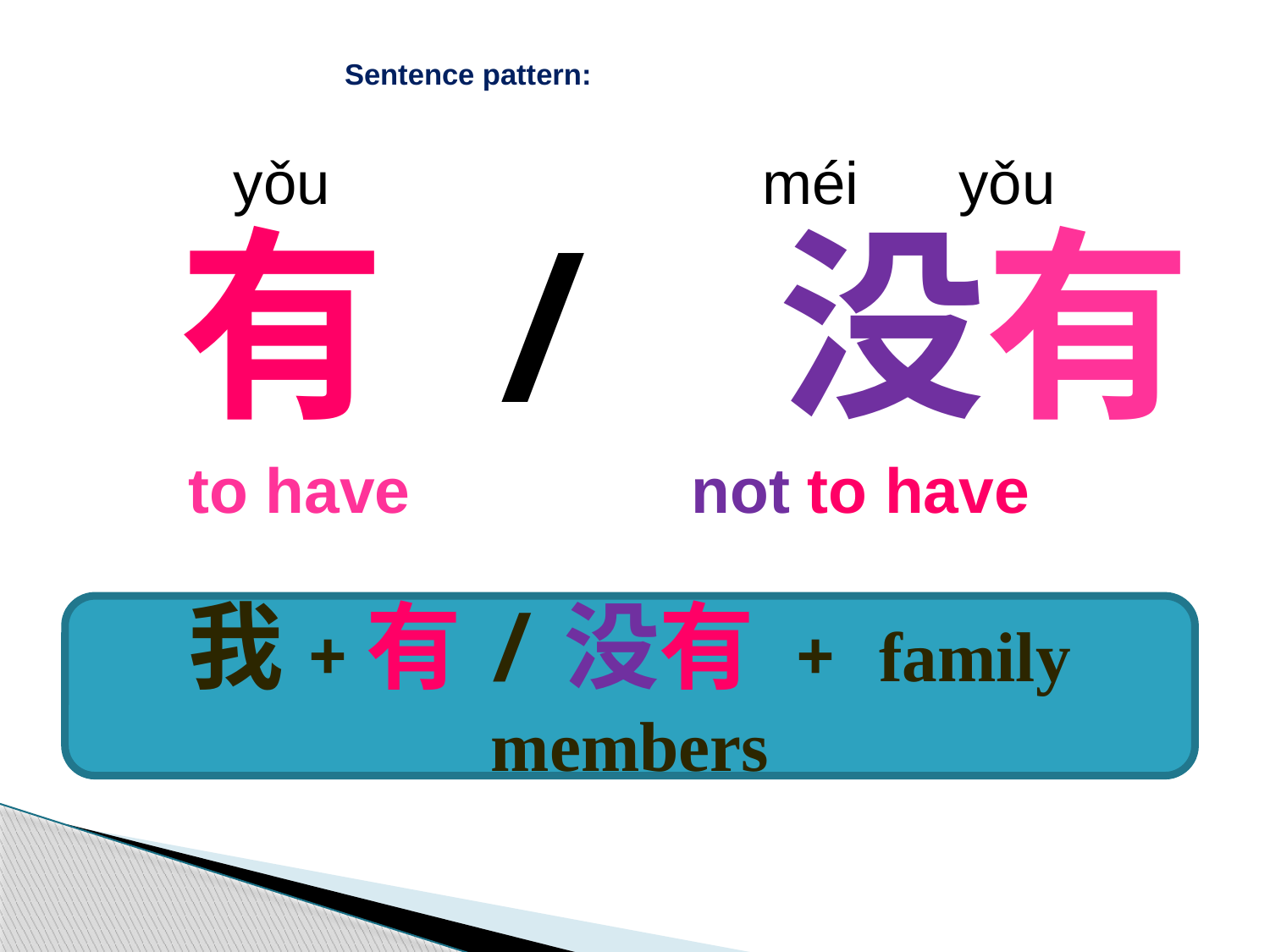

Sentence pattern:

         yǒu                          méi      yǒu

 有 / 没有

      to have                not to have

我+有/没有 + family members